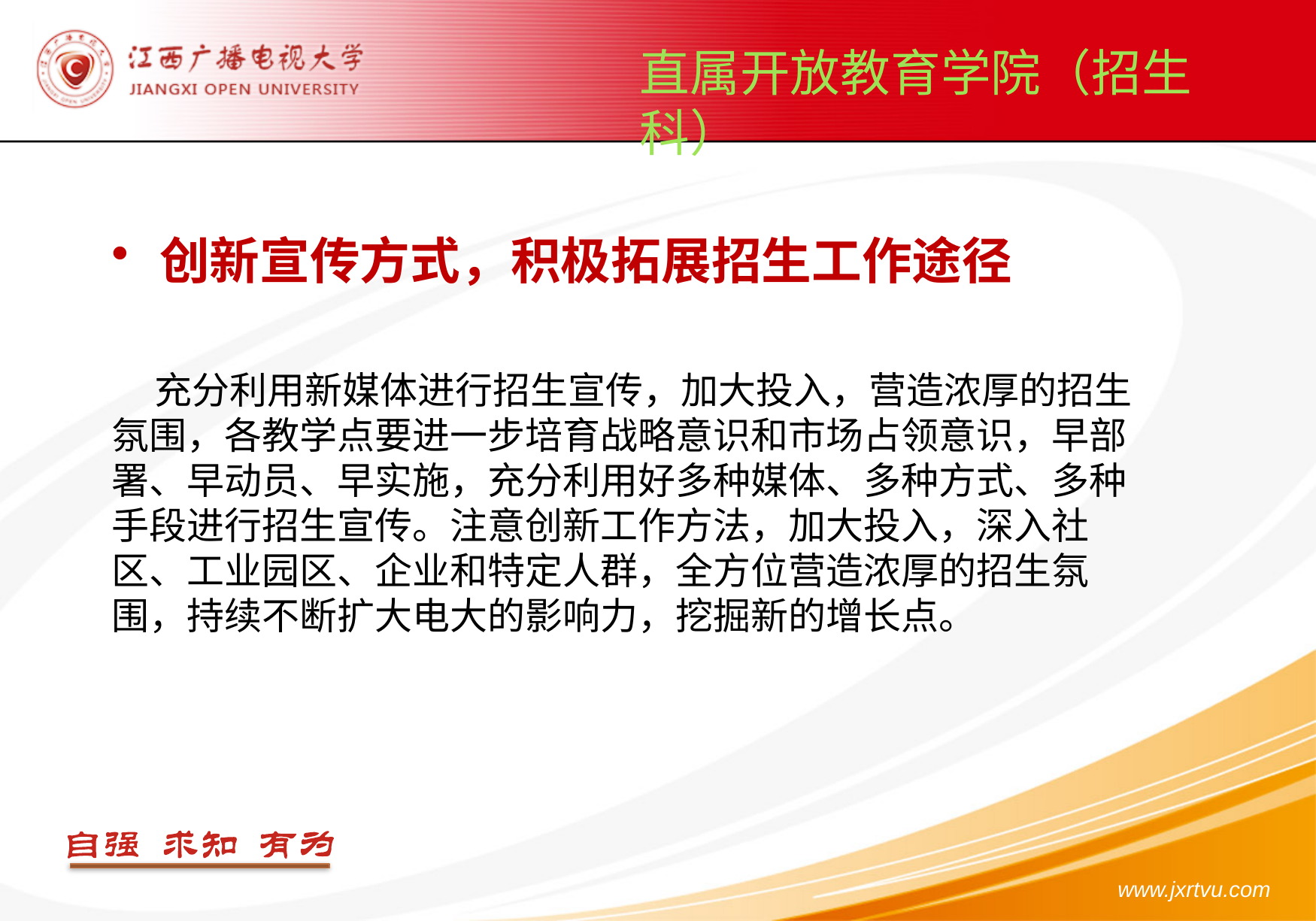

直属开放教育学院（招生科）
创新宣传方式，积极拓展招生工作途径

    充分利用新媒体进行招生宣传，加大投入，营造浓厚的招生氛围，各教学点要进一步培育战略意识和市场占领意识，早部署、早动员、早实施，充分利用好多种媒体、多种方式、多种手段进行招生宣传。注意创新工作方法，加大投入，深入社区、工业园区、企业和特定人群，全方位营造浓厚的招生氛围，持续不断扩大电大的影响力，挖掘新的增长点。